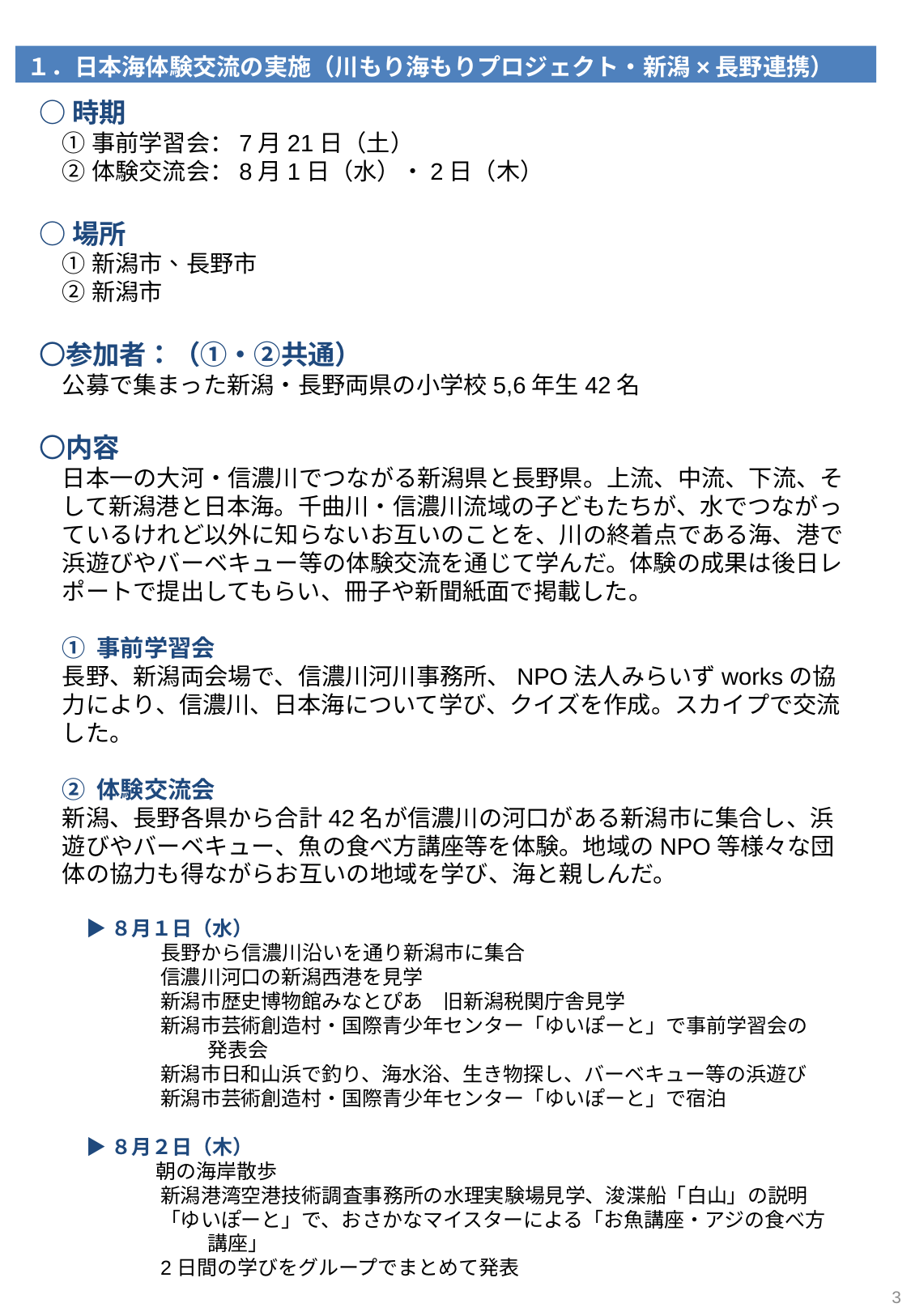

１．日本海体験交流の実施（川もり海もりプロジェクト・新潟×長野連携）
○時期
①事前学習会：7月21日（土）
②体験交流会：8月1日（水）・2日（木）

○場所
①新潟市、長野市
②新潟市

〇参加者：（①・②共通）
公募で集まった新潟・長野両県の小学校5,6年生42名

〇内容
日本一の大河・信濃川でつながる新潟県と長野県。上流、中流、下流、そして新潟港と日本海。千曲川・信濃川流域の子どもたちが、水でつながっているけれど以外に知らないお互いのことを、川の終着点である海、港で浜遊びやバーベキュー等の体験交流を通じて学んだ。体験の成果は後日レポートで提出してもらい、冊子や新聞紙面で掲載した。

① 事前学習会
長野、新潟両会場で、信濃川河川事務所、NPO法人みらいずworksの協力により、信濃川、日本海について学び、クイズを作成。スカイプで交流した。

② 体験交流会
新潟、長野各県から合計42名が信濃川の河口がある新潟市に集合し、浜遊びやバーベキュー、魚の食べ方講座等を体験。地域のNPO等様々な団体の協力も得ながらお互いの地域を学び、海と親しんだ。

▶８月１日（水）
  　　　長野から信濃川沿いを通り新潟市に集合
	信濃川河口の新潟西港を見学
	新潟市歴史博物館みなとぴあ　旧新潟税関庁舎見学
	新潟市芸術創造村・国際青少年センター「ゆいぽーと」で事前学習会の
　　　　　　発表会
	新潟市日和山浜で釣り、海水浴、生き物探し、バーベキュー等の浜遊び
	新潟市芸術創造村・国際青少年センター「ゆいぽーと」で宿泊

▶８月２日（木）
　　　  朝の海岸散歩
	新潟港湾空港技術調査事務所の水理実験場見学、浚渫船「白山」の説明
	「ゆいぽーと」で、おさかなマイスターによる「お魚講座・アジの食べ方
　　　　　　講座」
	2日間の学びをグループでまとめて発表

3